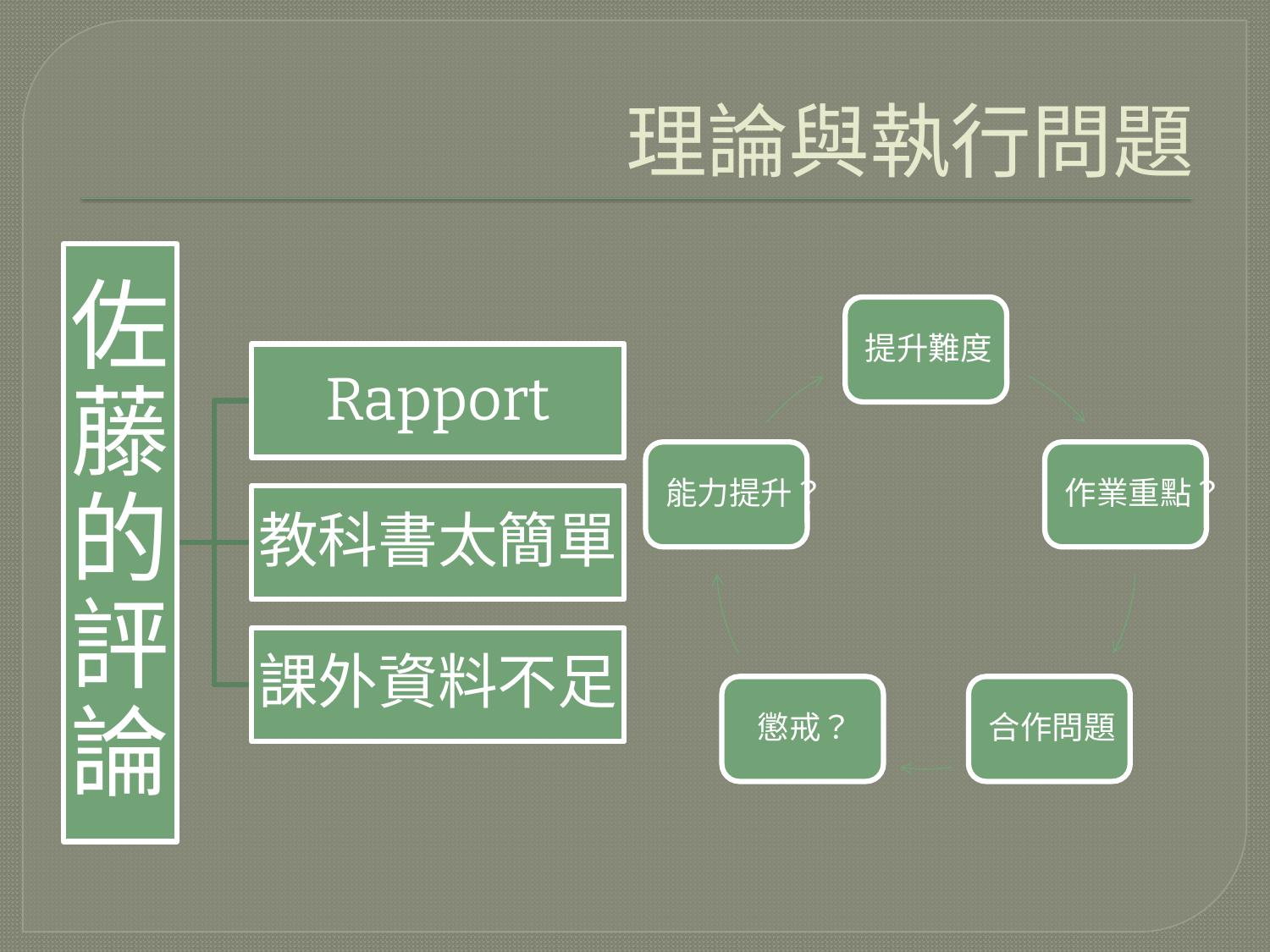

# 理論與執行問題

佐藤的評論
Rapport
教科書太簡單
課外資料不足
提升難度
作業重點？
合作問題
懲戒？
能力提升？